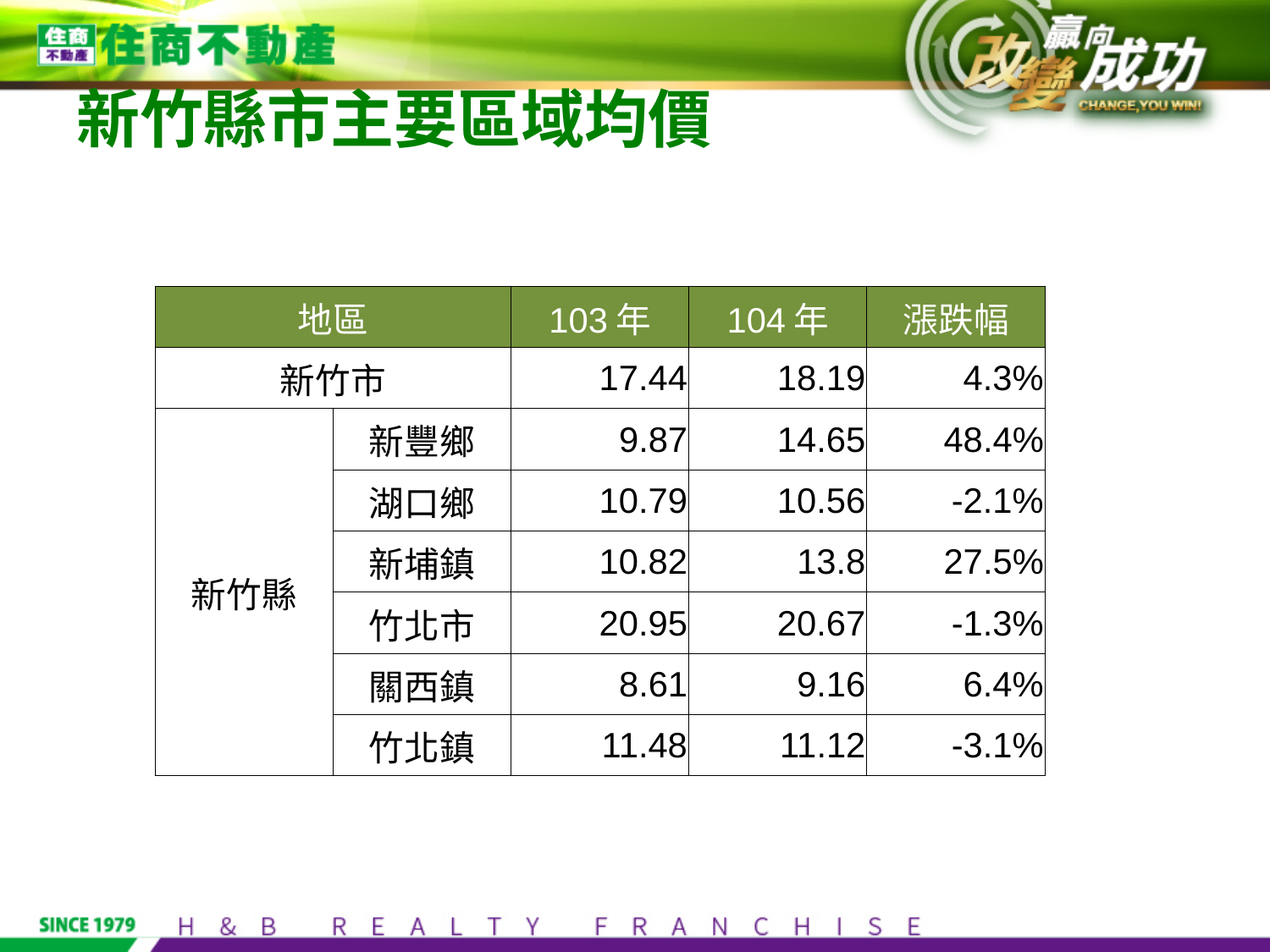

新竹縣市主要區域均價
| 地區 |  | 103年 | 104年 | 漲跌幅 |
| --- | --- | --- | --- | --- |
| 新竹市 |  | 17.44 | 18.19 | 4.3% |
| 新竹縣 | 新豐鄉 | 9.87 | 14.65 | 48.4% |
|  | 湖口鄉 | 10.79 | 10.56 | -2.1% |
|  | 新埔鎮 | 10.82 | 13.8 | 27.5% |
|  | 竹北市 | 20.95 | 20.67 | -1.3% |
|  | 關西鎮 | 8.61 | 9.16 | 6.4% |
|  | 竹北鎮 | 11.48 | 11.12 | -3.1% |